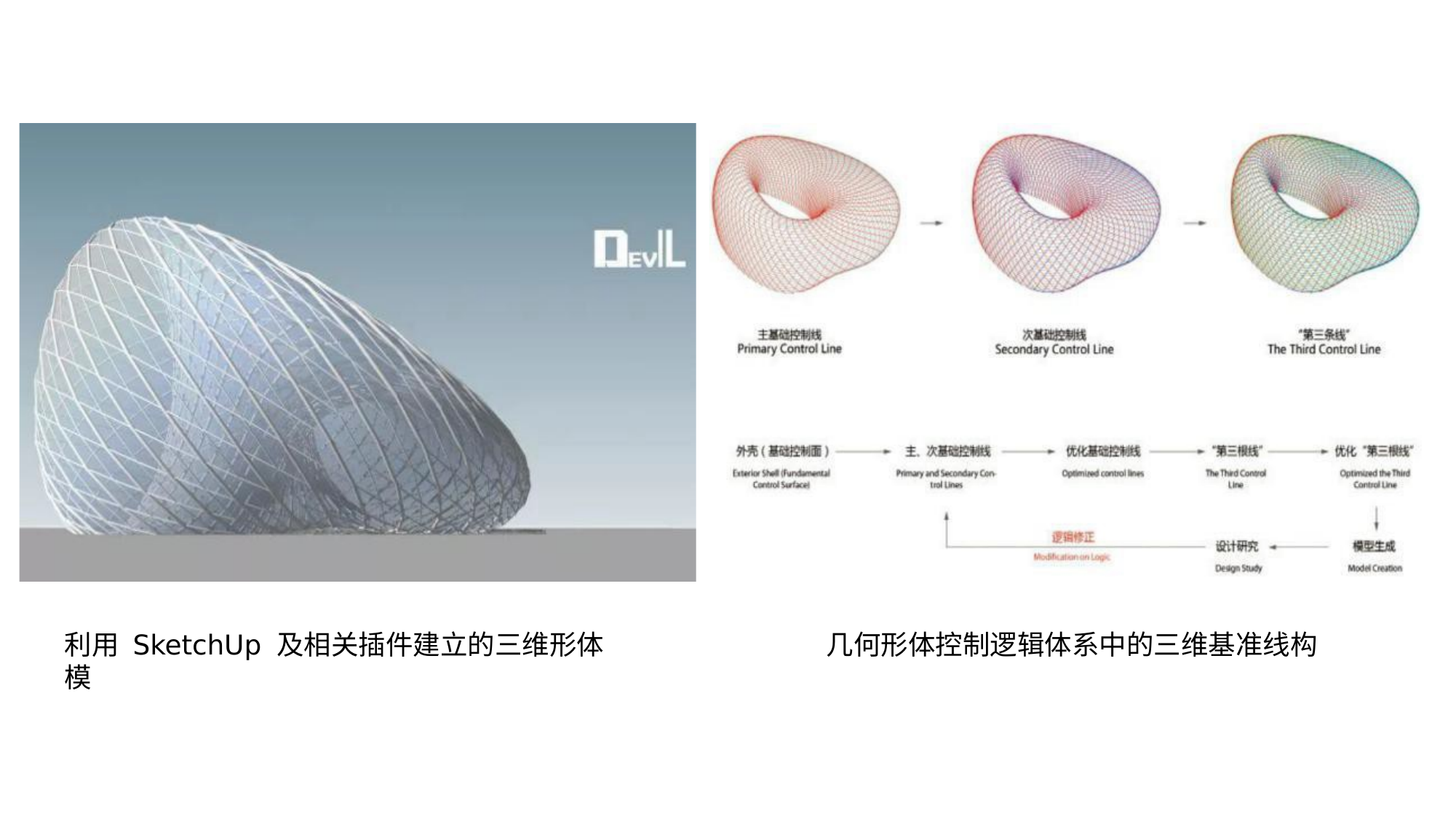

利用 SketchUp 及相关插件建立的三维形体模
几何形体控制逻辑体系中的三维基准线构